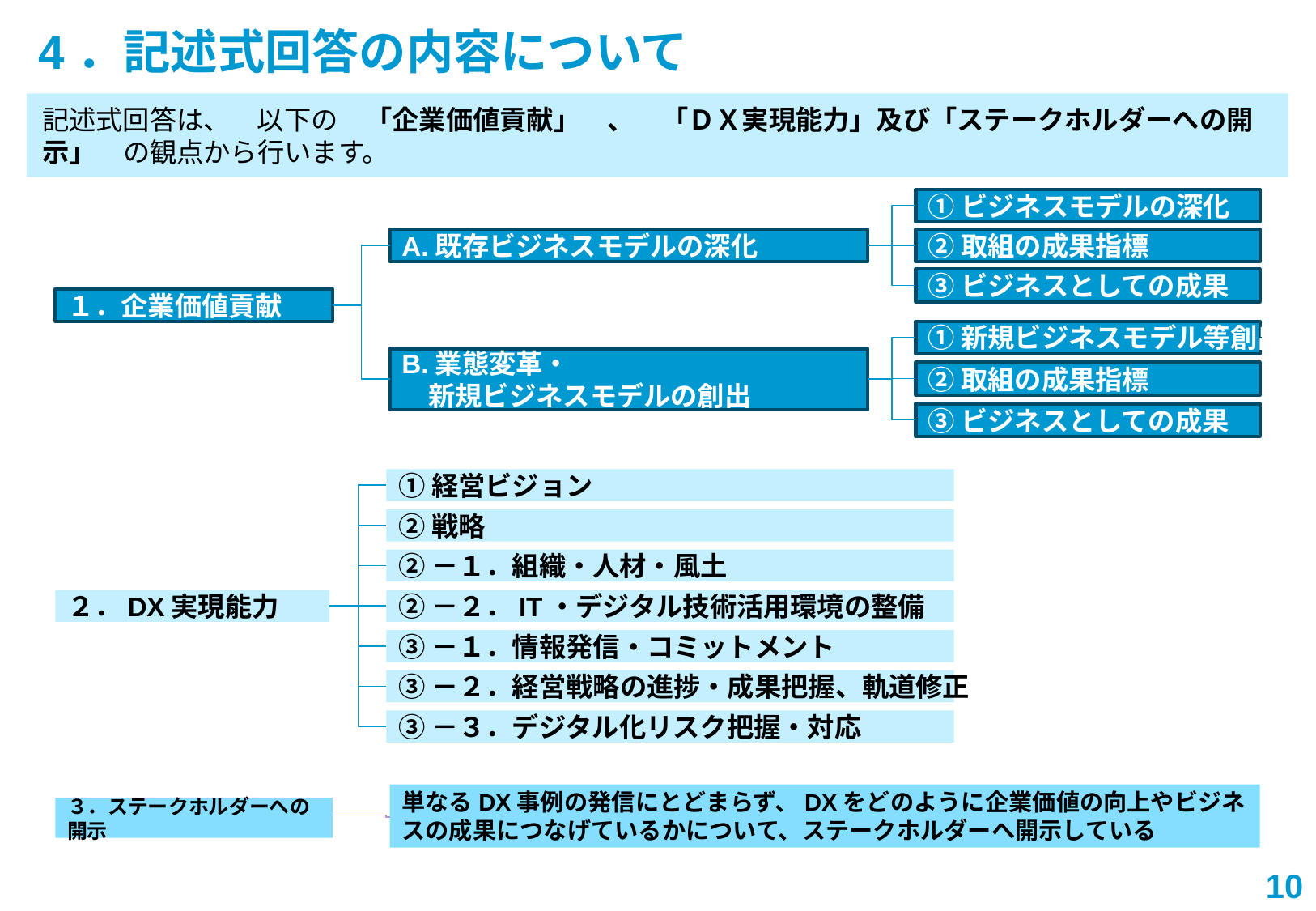

4．記述式回答の内容について
記述式回答は、　以下の　「企業価値貢献」　、　「ＤＸ実現能力」及び「ステークホルダーへの開示」　の観点から行います。
①ビジネスモデルの深化
②取組の成果指標
A.既存ビジネスモデルの深化
③ビジネスとしての成果
１．企業価値貢献
①新規ビジネスモデル等創出
B.業態変革・
　新規ビジネスモデルの創出
②取組の成果指標
③ビジネスとしての成果
①経営ビジョン
②戦略
②－１．組織・人材・風土
②－２．IT・デジタル技術活用環境の整備
２．DX実現能力
③－１．情報発信・コミットメント
③－２．経営戦略の進捗・成果把握、軌道修正
③－３．デジタル化リスク把握・対応
単なるDX事例の発信にとどまらず、DXをどのように企業価値の向上やビジネスの成果につなげているかについて、ステークホルダーへ開示している
３．ステークホルダーへの開示
10